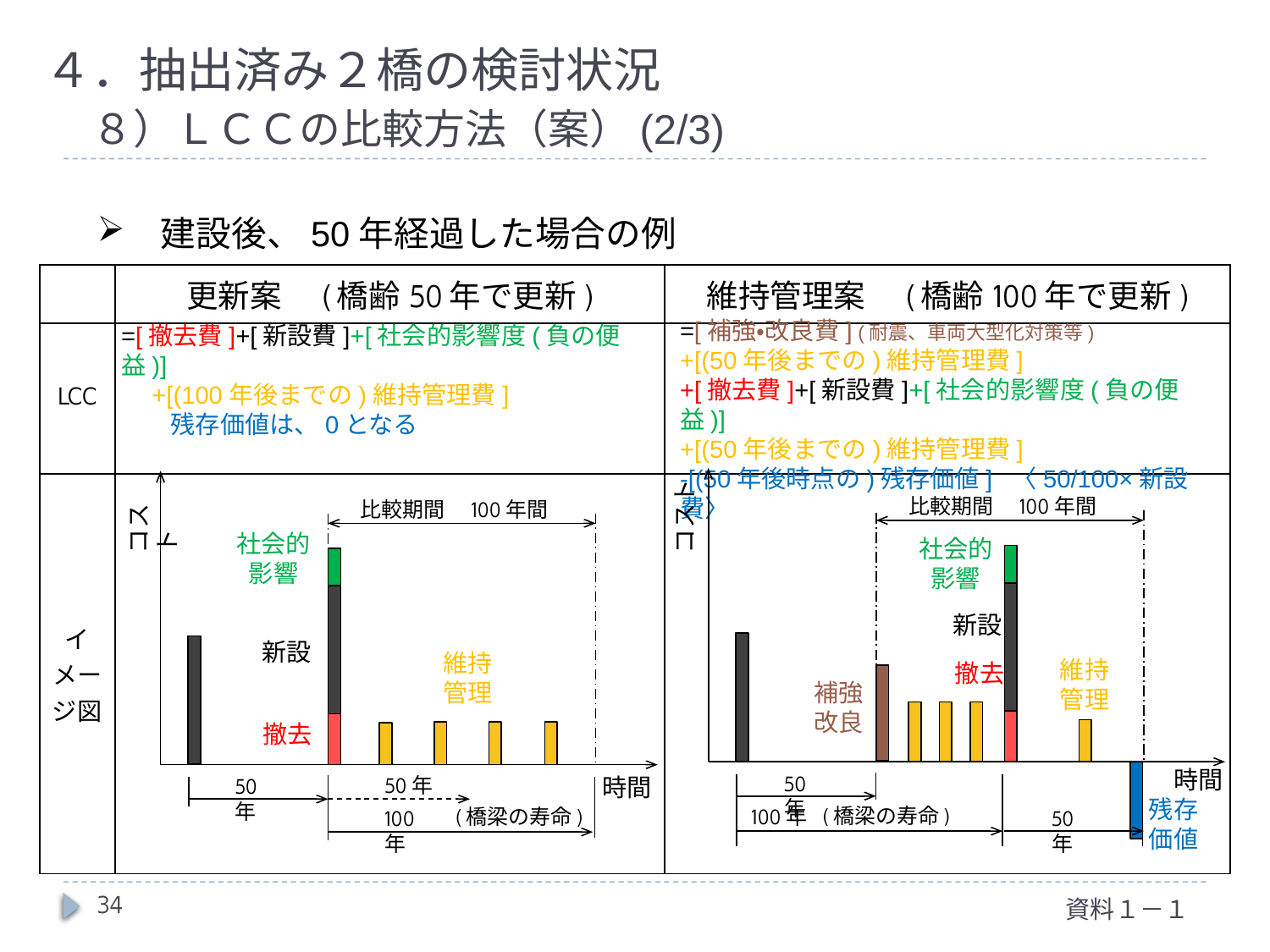

# ４．抽出済み２橋の検討状況 　８）ＬＣＣの比較方法（案）(2/3)
建設後、50年経過した場合の例
|  | 更新案　(橋齢50年で更新) | 維持管理案　(橋齢100年で更新) |
| --- | --- | --- |
| LCC |  |  |
| イメージ図 |  |  |
=[補強・改良費] (耐震、車両大型化対策等)
+[(50年後までの)維持管理費]
+[撤去費]+[新設費]+[社会的影響度(負の便益)]
+[(50年後までの)維持管理費]
-[(50年後時点の)残存価値]  〈50/100×新設費〉
=[撤去費]+[新設費]+[社会的影響度(負の便益)]
　+[(100年後までの)維持管理費]
　　残存価値は、0となる
比較期間　100年間
コスト
社会的
影響

新設

維持
管理
撤去

補強
改良

時間

50年
残存
価値
(橋梁の寿命)
100年
50年
比較期間　100年間
コスト
社会的
影響

新設

維持
管理
撤去

時間
50年
50年
(橋梁の寿命)
100年
34
資料１－１